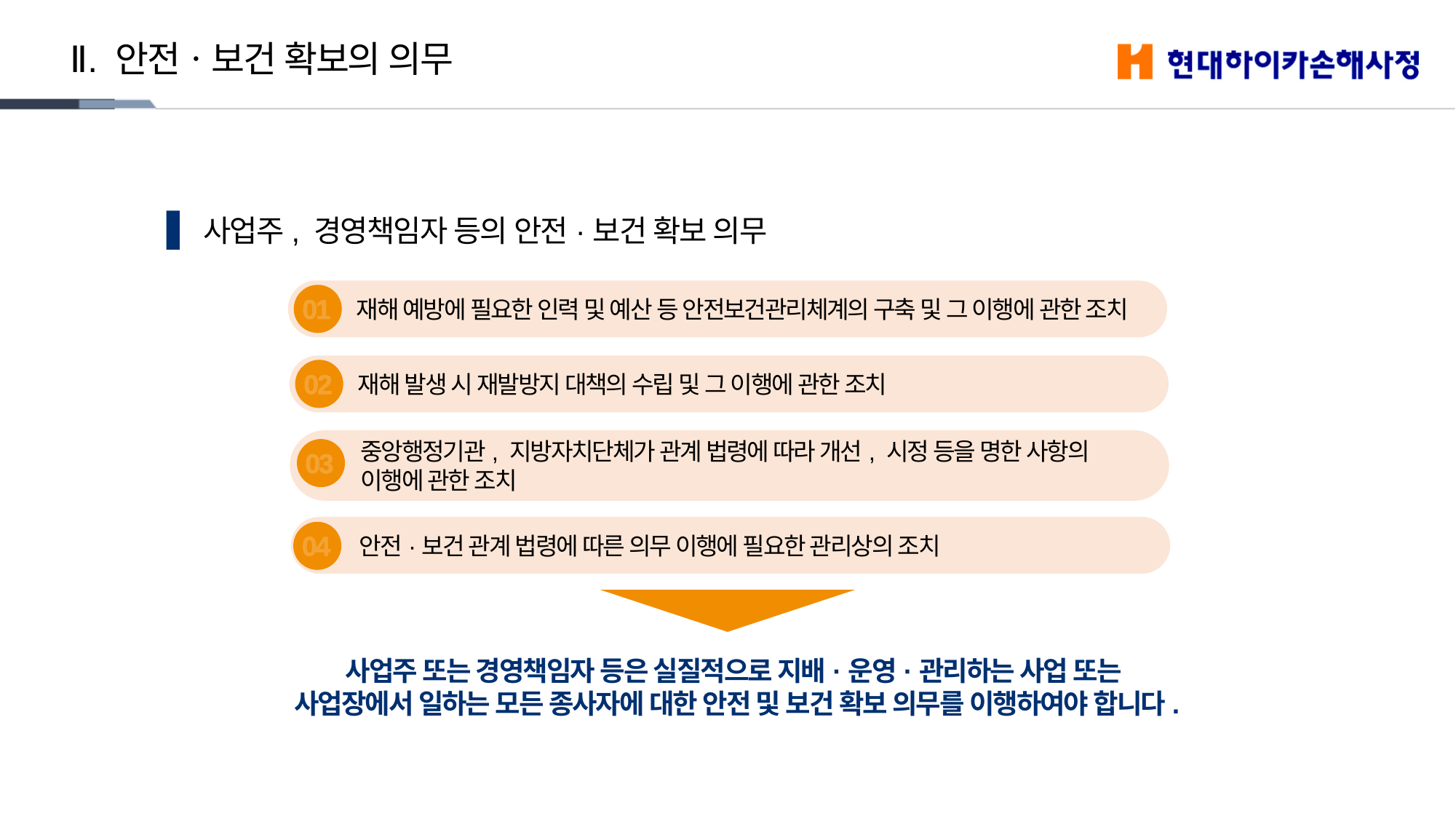

Ⅱ. 안전ㆍ보건 확보의 의무
사업주, 경영책임자 등의 안전·보건 확보 의무

재해 예방에 필요한 인력 및 예산 등 안전보건관리체계의 구축 및 그 이행에 관한 조치

01
재해 발생 시 재발방지 대책의 수립 및 그 이행에 관한 조치

02
중앙행정기관, 지방자치단체가 관계 법령에 따라 개선, 시정 등을 명한 사항의 이행에 관한 조치

03
안전·보건 관계 법령에 따른 의무 이행에 필요한 관리상의 조치

04

사업주 또는 경영책임자 등은 실질적으로 지배·운영·관리하는 사업 또는 사업장에서 일하는 모든 종사자에 대한 안전 및 보건 확보 의무를 이행하여야 합니다.